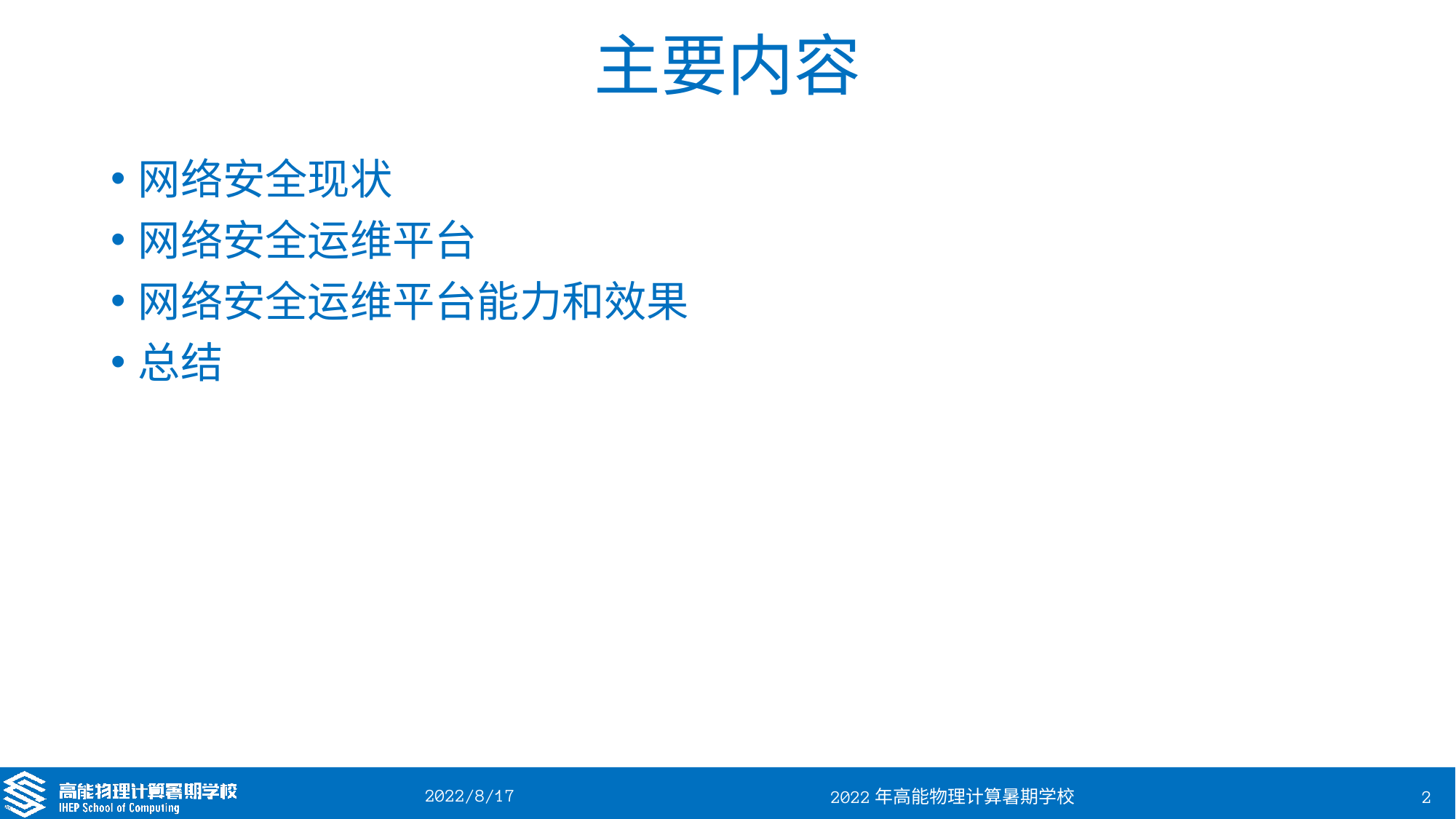

# 主要内容
网络安全现状
网络安全运维平台
网络安全运维平台能力和效果
总结

2022/8/17
2022年高能物理计算暑期学校
2